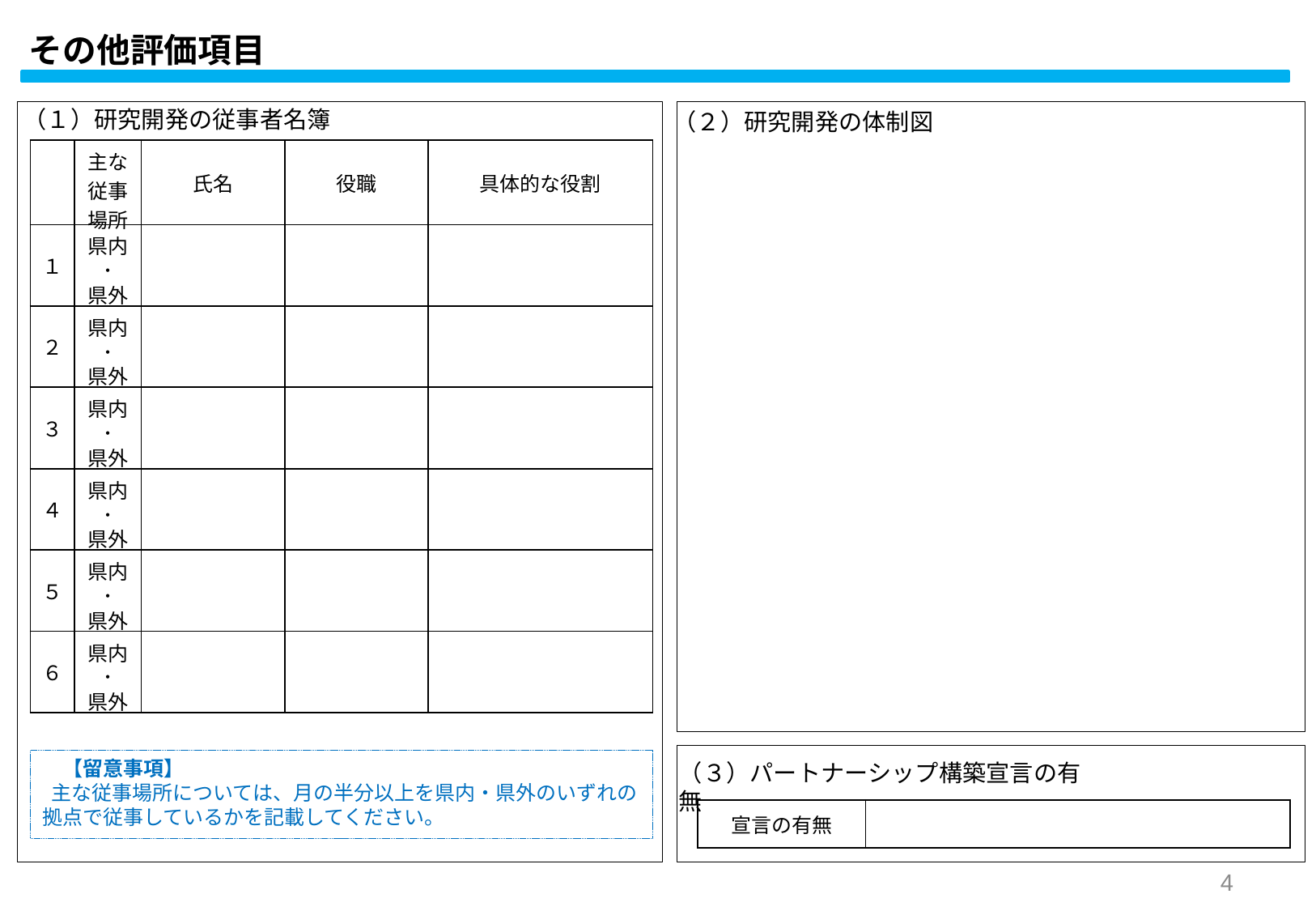

# その他評価項目
（１）研究開発の従事者名簿

（２）研究開発の体制図

|  | 主な従事場所 | 氏名 | 役職 | 具体的な役割 |
| --- | --- | --- | --- | --- |
| １ | 県内 ・ 県外 |  |  |  |
| ２ | 県内 ・ 県外 |  |  |  |
| ３ | 県内 ・ 県外 |  |  |  |
| ４ | 県内 ・ 県外 |  |  |  |
| ５ | 県内 ・ 県外 |  |  |  |
| ６ | 県内 ・ 県外 |  |  |  |

　【留意事項】
 主な従事場所については、月の半分以上を県内・県外のいずれの拠点で従事しているかを記載してください。
（３）パートナーシップ構築宣言の有無
| 宣言の有無 |  |
| --- | --- |
4